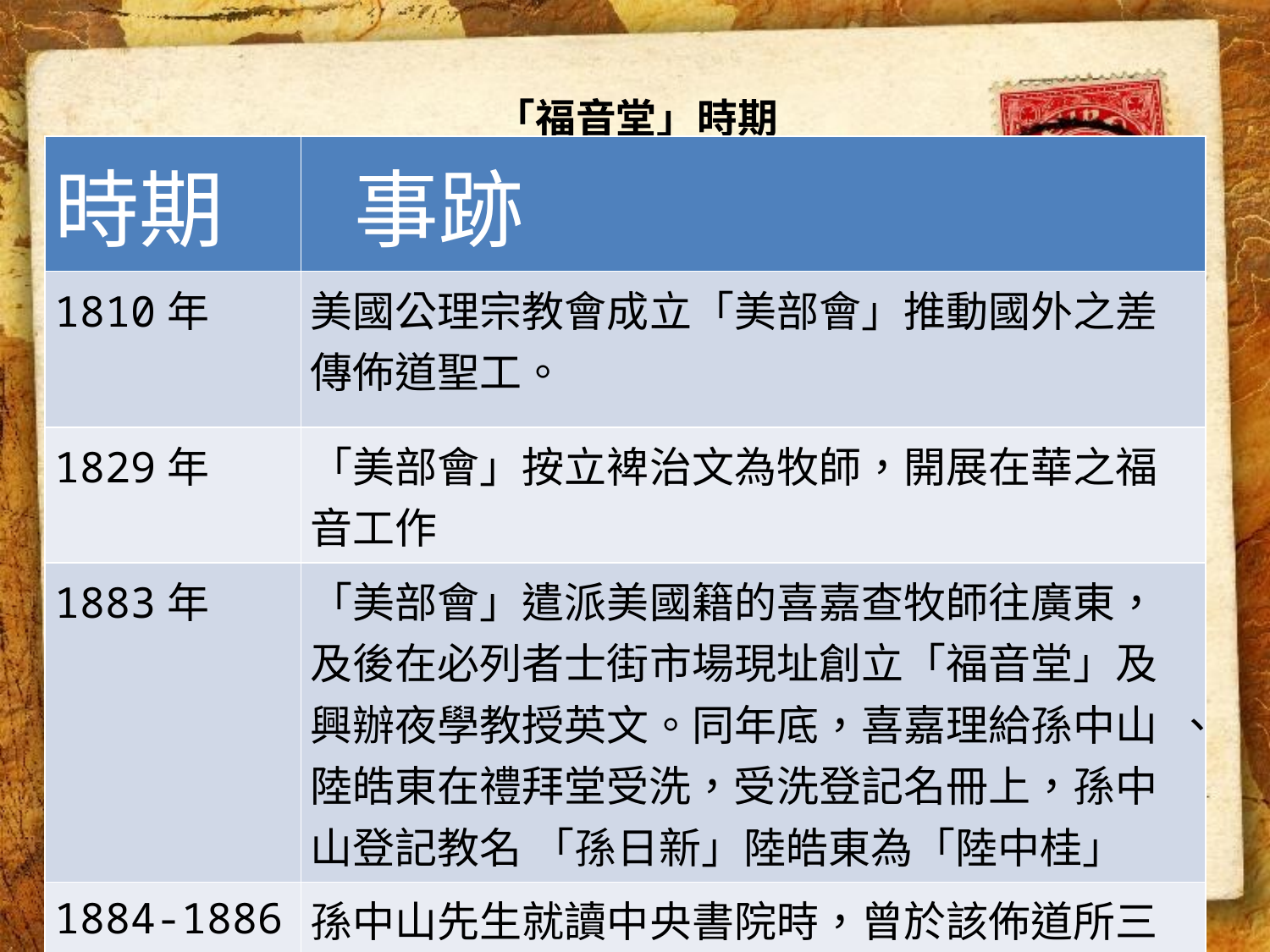

# 「福音堂」時期
| 時期 | 事跡 |
| --- | --- |
| 1810年 | 美國公理宗教會成立「美部會」推動國外之差傳佈道聖工。 |
| 1829年 | 「美部會」按立裨治文為牧師，開展在華之福音工作 |
| 1883年 | 「美部會」遣派美國籍的喜嘉查牧師往廣東，及後在必列者士街市場現址創立「福音堂」及興辦夜學教授英文。同年底，喜嘉理給孫中山 、陸皓東在禮拜堂受洗，受洗登記名冊上，孫中山登記教名 「孫日新」陸皓東為「陸中桂」 |
| 1884-1886年 | 孫中山先生就讀中央書院時，曾於該佈道所三樓居住。 |